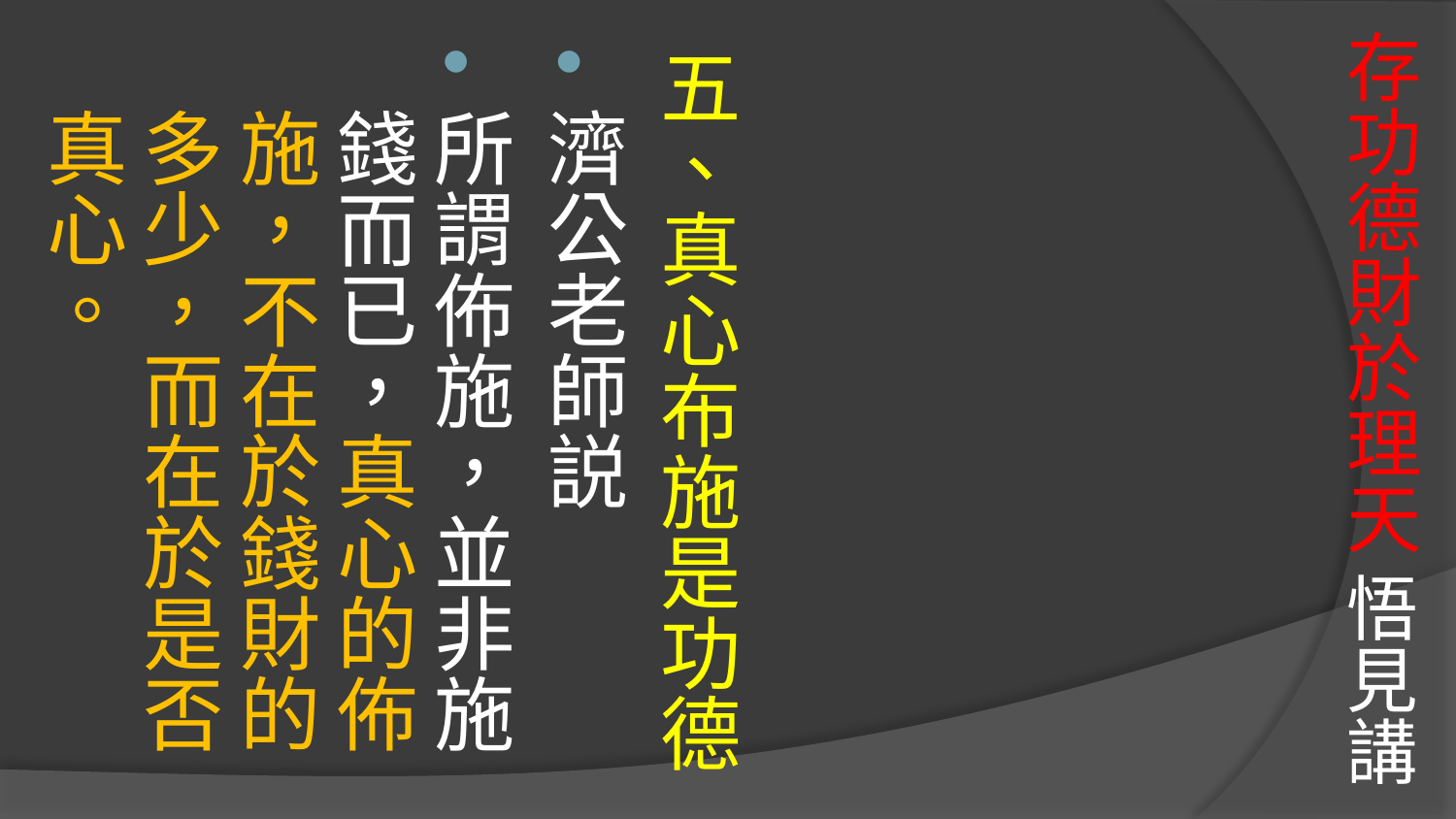

# 存功德財於理天 悟見講
五、真心布施是功德
濟公老師説
所謂佈施，並非施錢而已，真心的佈施，不在於錢財的多少，而在於是否真心。